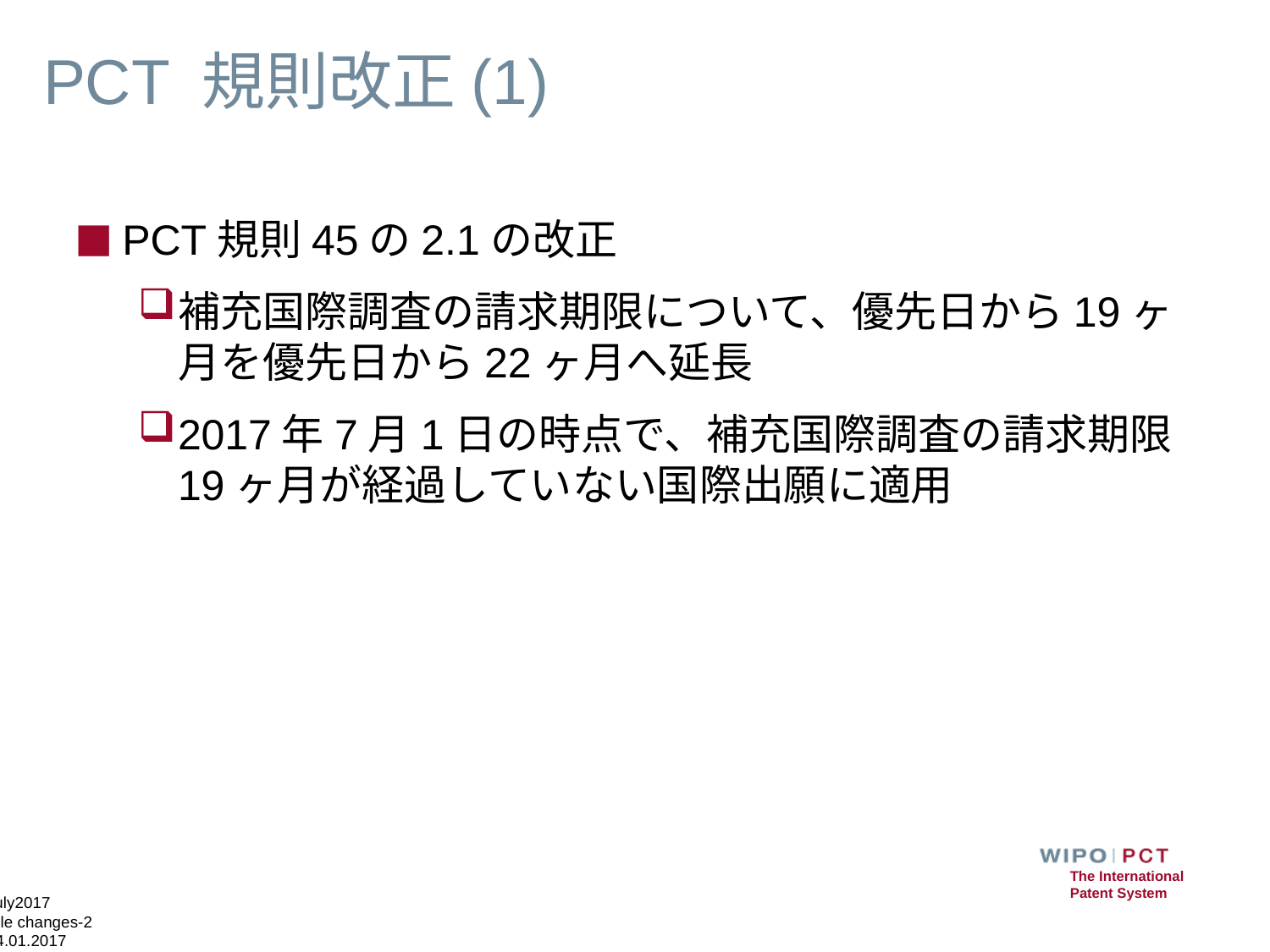

# PCT 規則改正(1)
PCT規則45の2.1の改正
補充国際調査の請求期限について、優先日から19ヶ月を優先日から22ヶ月へ延長
2017年7月1日の時点で、補充国際調査の請求期限19ヶ月が経過していない国際出願に適用